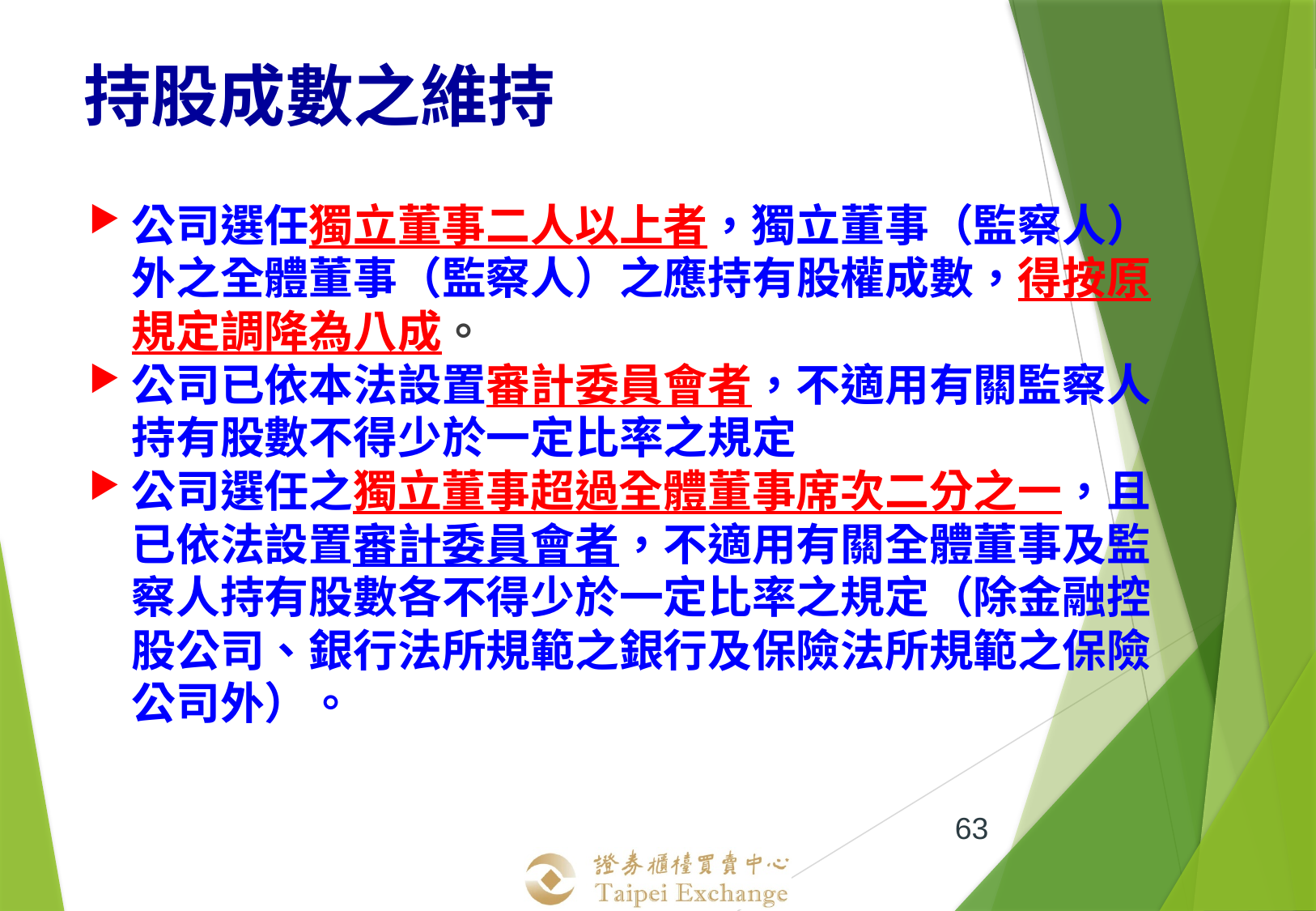

持股成數之維持
公司選任獨立董事二人以上者，獨立董事（監察人）外之全體董事（監察人）之應持有股權成數，得按原規定調降為八成。
公司已依本法設置審計委員會者，不適用有關監察人持有股數不得少於一定比率之規定
公司選任之獨立董事超過全體董事席次二分之一，且已依法設置審計委員會者，不適用有關全體董事及監察人持有股數各不得少於一定比率之規定（除金融控股公司、銀行法所規範之銀行及保險法所規範之保險公司外）。

63